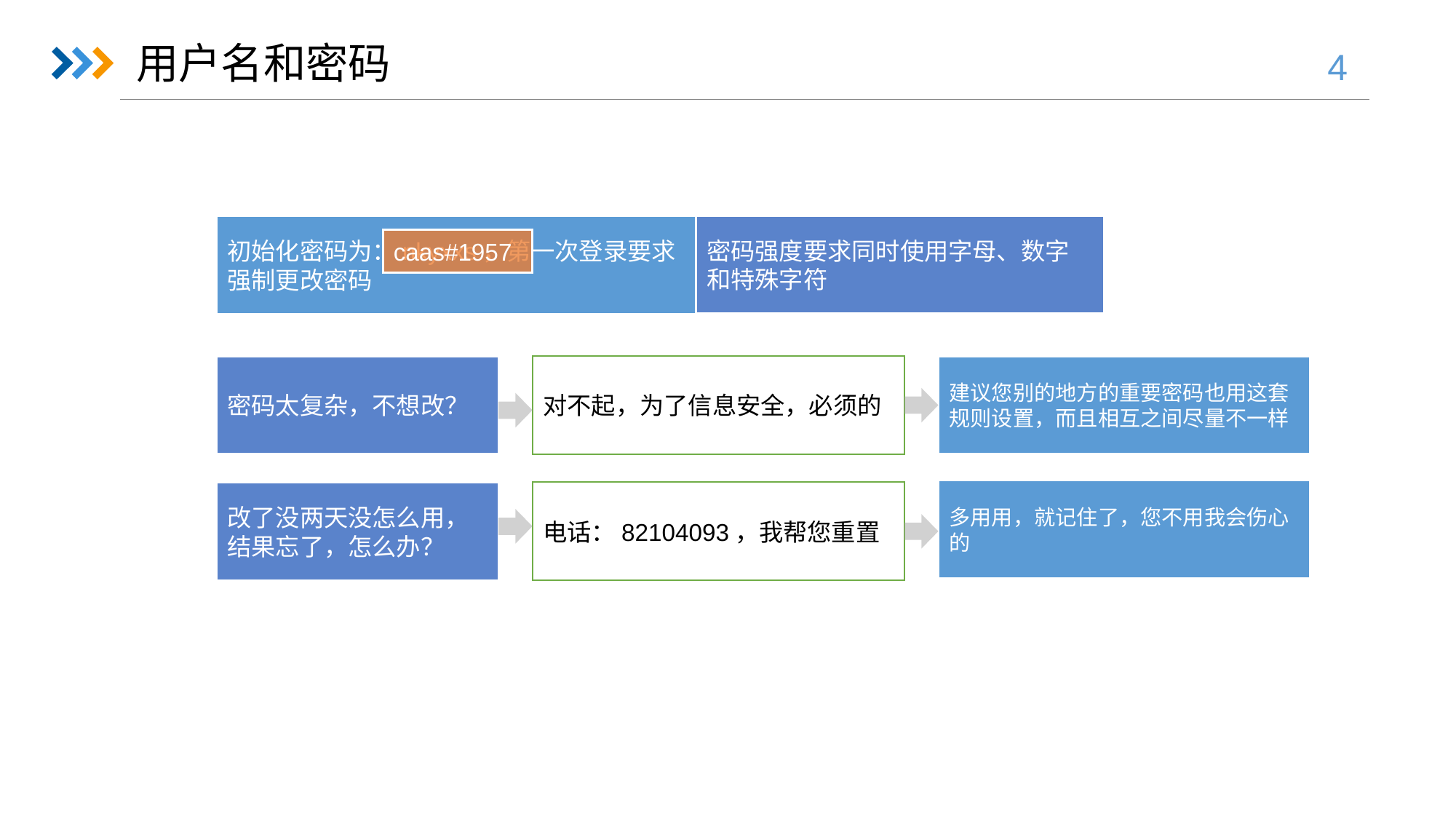

用户名和密码
密码强度要求同时使用字母、数字和特殊字符
初始化密码为：nkyxxs，第一次登录要求强制更改密码
caas#1957
对不起，为了信息安全，必须的
建议您别的地方的重要密码也用这套规则设置，而且相互之间尽量不一样
密码太复杂，不想改？

多用用，就记住了，您不用我会伤心的
改了没两天没怎么用，结果忘了，怎么办？
电话：82104093，我帮您重置